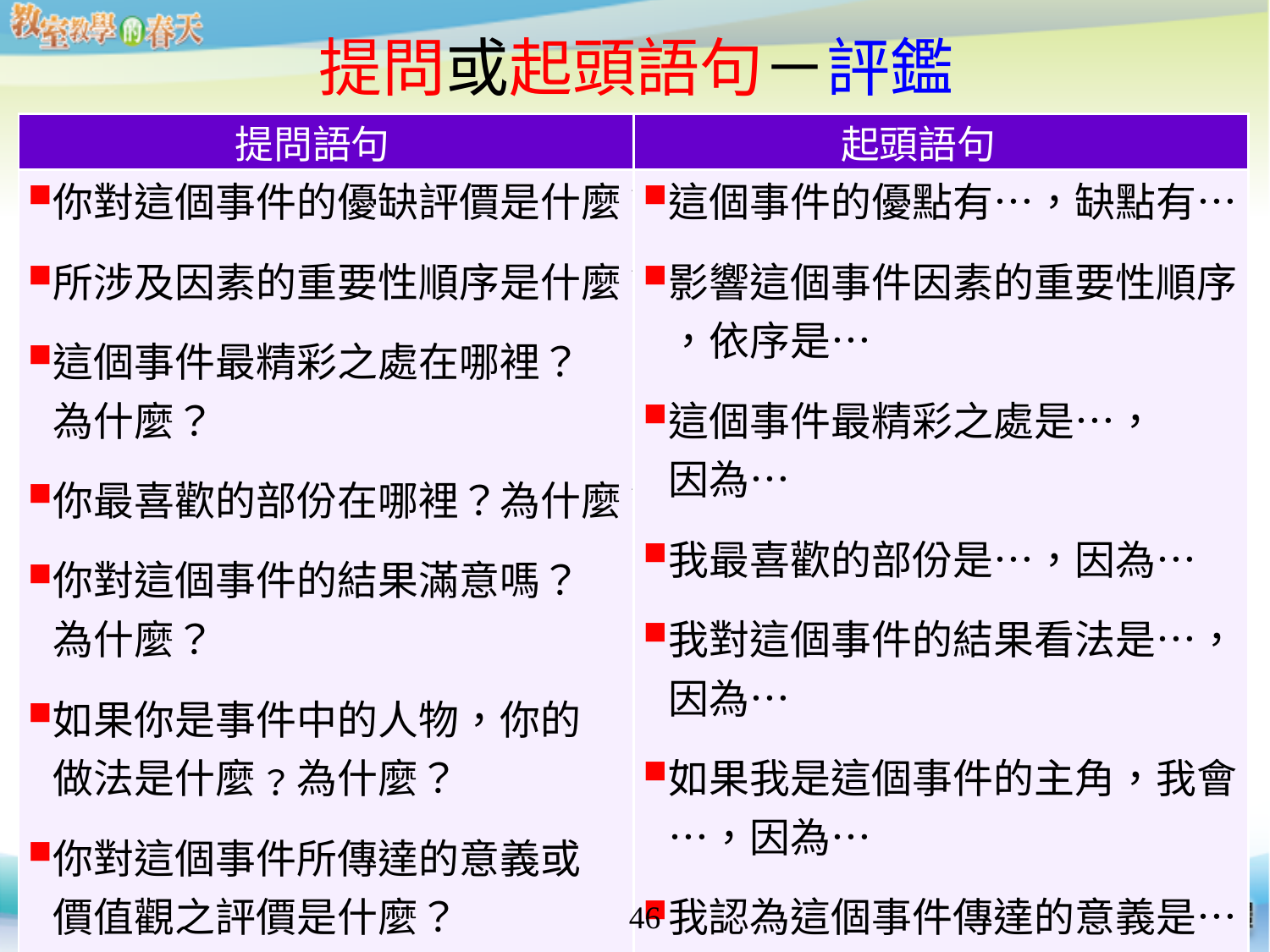

# 提問或起頭語句－評鑑
| 提問語句 | 起頭語句 |
| --- | --- |
| 你對這個事件的優缺評價是什麼？ 所涉及因素的重要性順序是什麼？ 這個事件最精彩之處在哪裡？ 為什麼？ 你最喜歡的部份在哪裡？為什麼？ 你對這個事件的結果滿意嗎？ 為什麼？ 如果你是事件中的人物，你的 做法是什麼﹖為什麼？ 你對這個事件所傳達的意義或 價值觀之評價是什麼？ | 這個事件的優點有…，缺點有… 影響這個事件因素的重要性順序 ，依序是… 這個事件最精彩之處是…， 因為… 我最喜歡的部份是…，因為… 我對這個事件的結果看法是…，因為… 如果我是這個事件的主角，我會…，因為… 我認為這個事件傳達的意義是… ，我認同／不認同…，因為… |
46